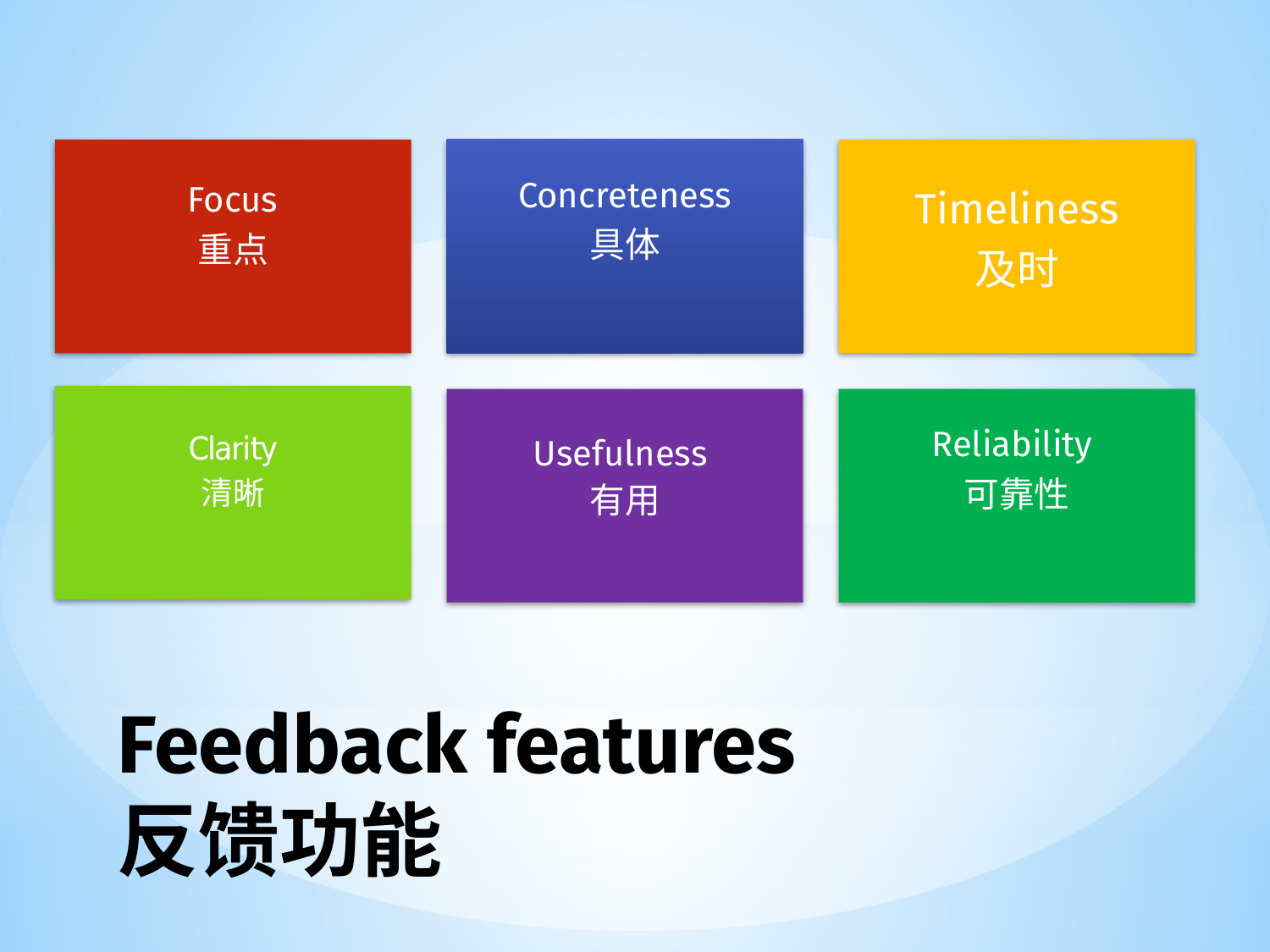

Focus
重点

Concreteness
具体

Timeliness
及时

Clarity
清晰

Usefulness
有用

Reliability
可靠性

# Feedback features 反馈功能